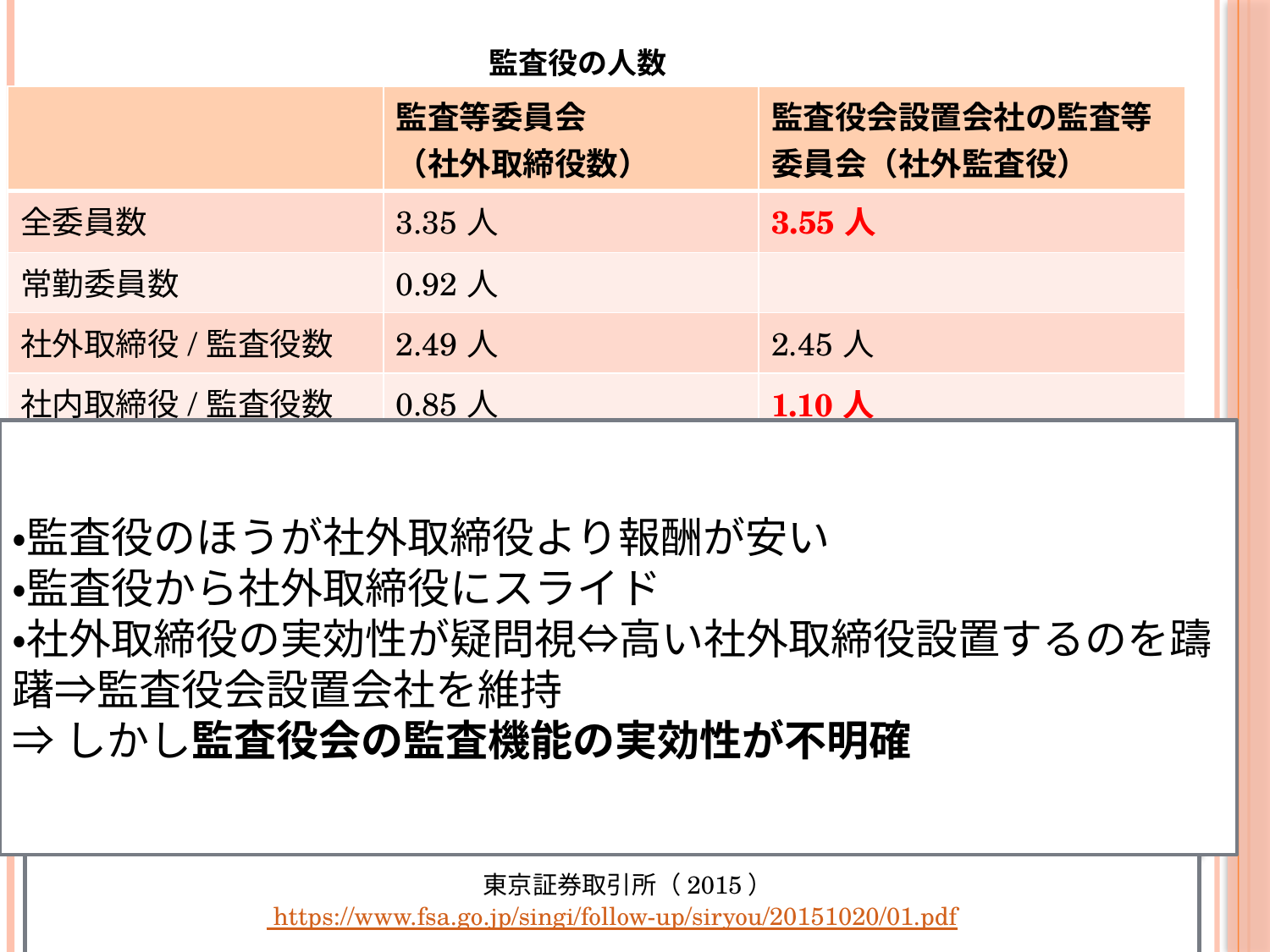

# 監査役の人数
|  | 監査等委員会 （社外取締役数） | 監査役会設置会社の監査等委員会（社外監査役） |
| --- | --- | --- |
| 全委員数 | 3.35人 | 3.55人 |
| 常勤委員数 | 0.92人 |  |
| 社外取締役/監査役数 | 2.49人 | 2.45人 |
| 社内取締役/監査役数 | 0.85人 | 1.10人 |
・監査役のほうが社外取締役より報酬が安い
・監査役から社外取締役にスライド
・社外取締役の実効性が疑問視⇔高い社外取締役設置するのを躊躇⇒監査役会設置会社を維持
⇒しかし監査役会の監査機能の実効性が不明確
　東京証券取引所（2015）
 https://www.fsa.go.jp/singi/follow-up/siryou/20151020/01.pdf
14